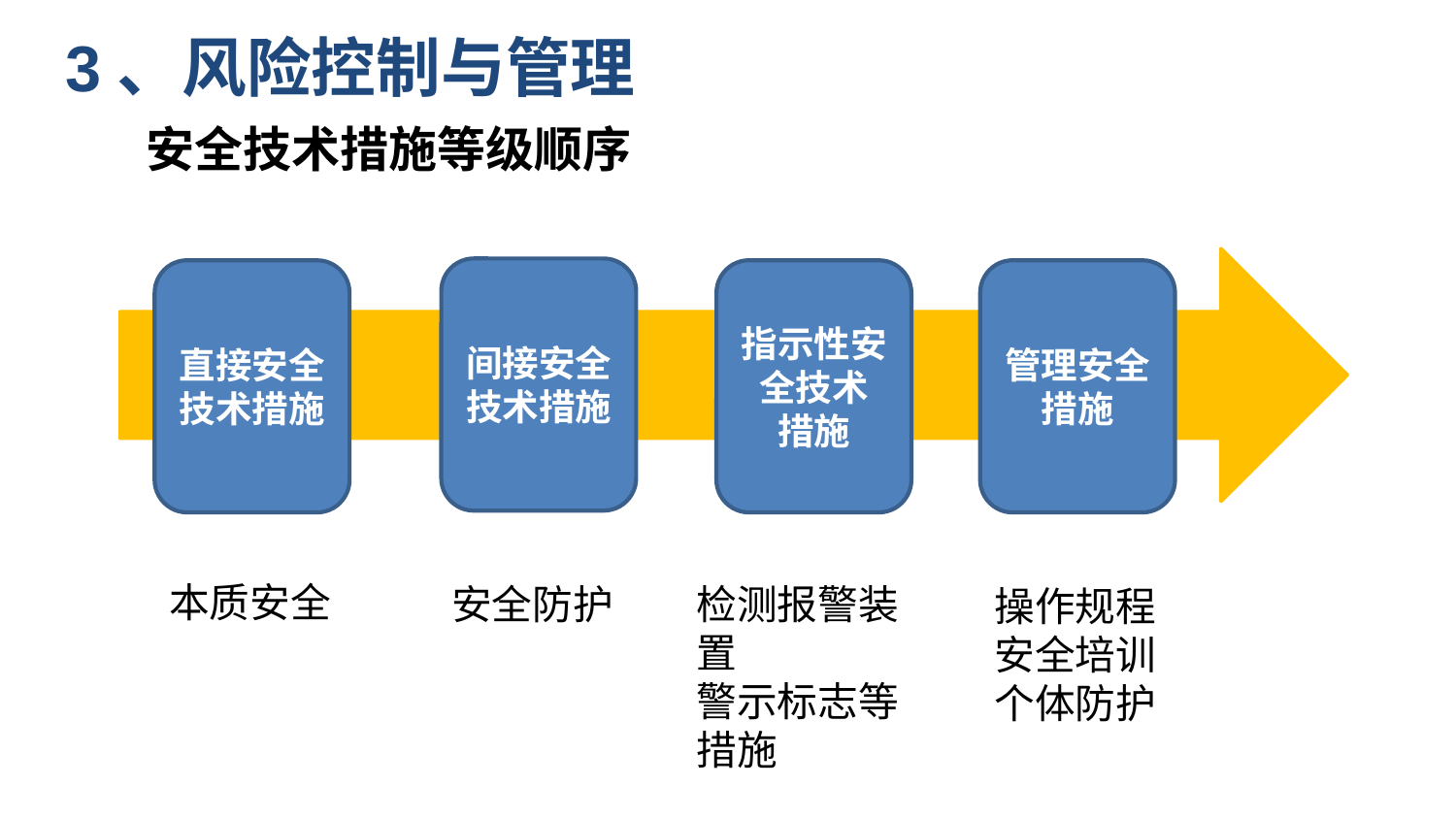

3、风险控制与管理
安全技术措施等级顺序

间接安全技术措施
直接安全技术措施
指示性安全技术
措施
管理安全措施
本质安全
安全防护
检测报警装置
警示标志等措施
操作规程
安全培训
个体防护